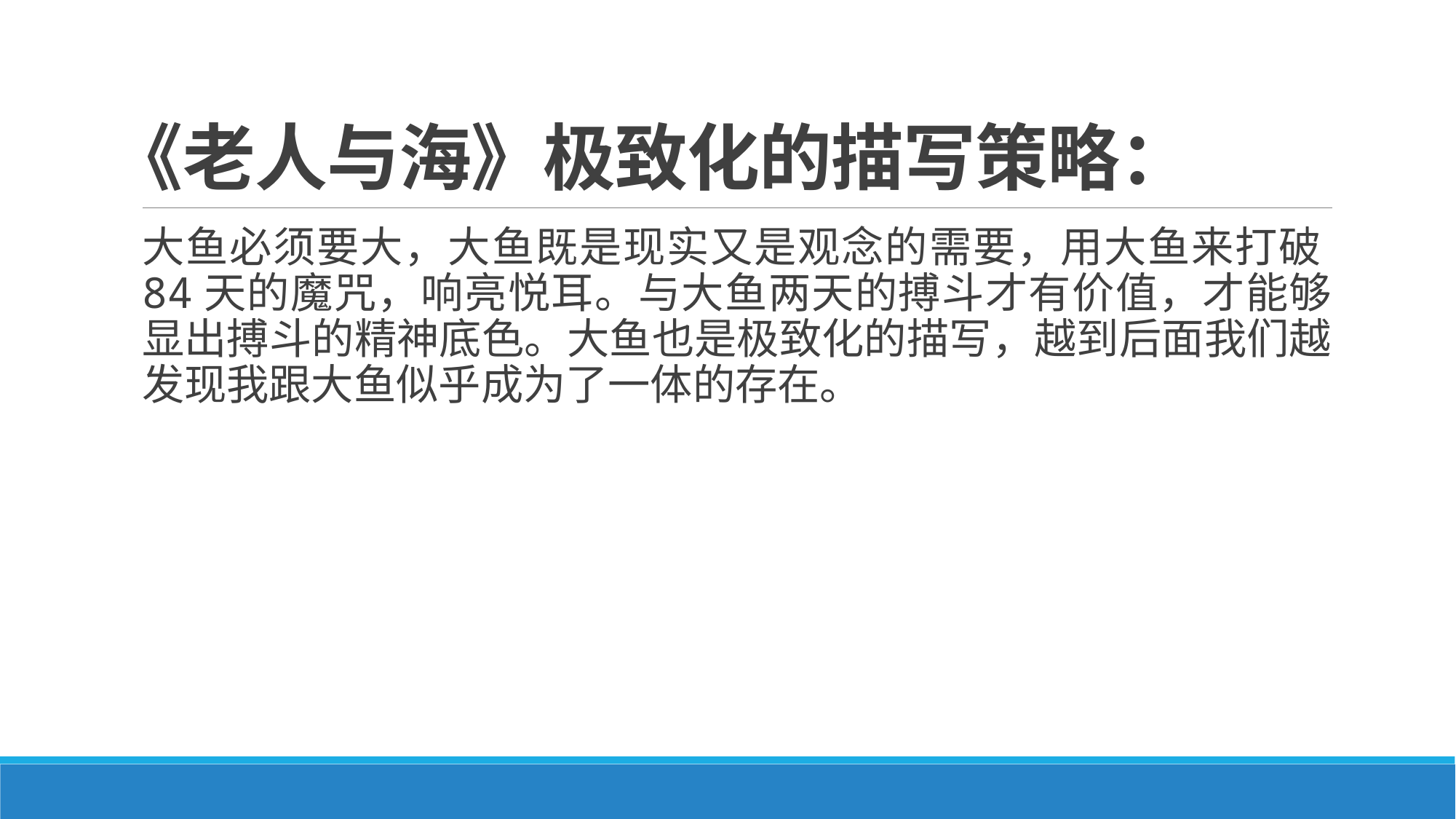

# 《老人与海》极致化的描写策略：
大鱼必须要大，大鱼既是现实又是观念的需要，用大鱼来打破84天的魔咒，响亮悦耳。与大鱼两天的搏斗才有价值，才能够显出搏斗的精神底色。大鱼也是极致化的描写，越到后面我们越发现我跟大鱼似乎成为了一体的存在。